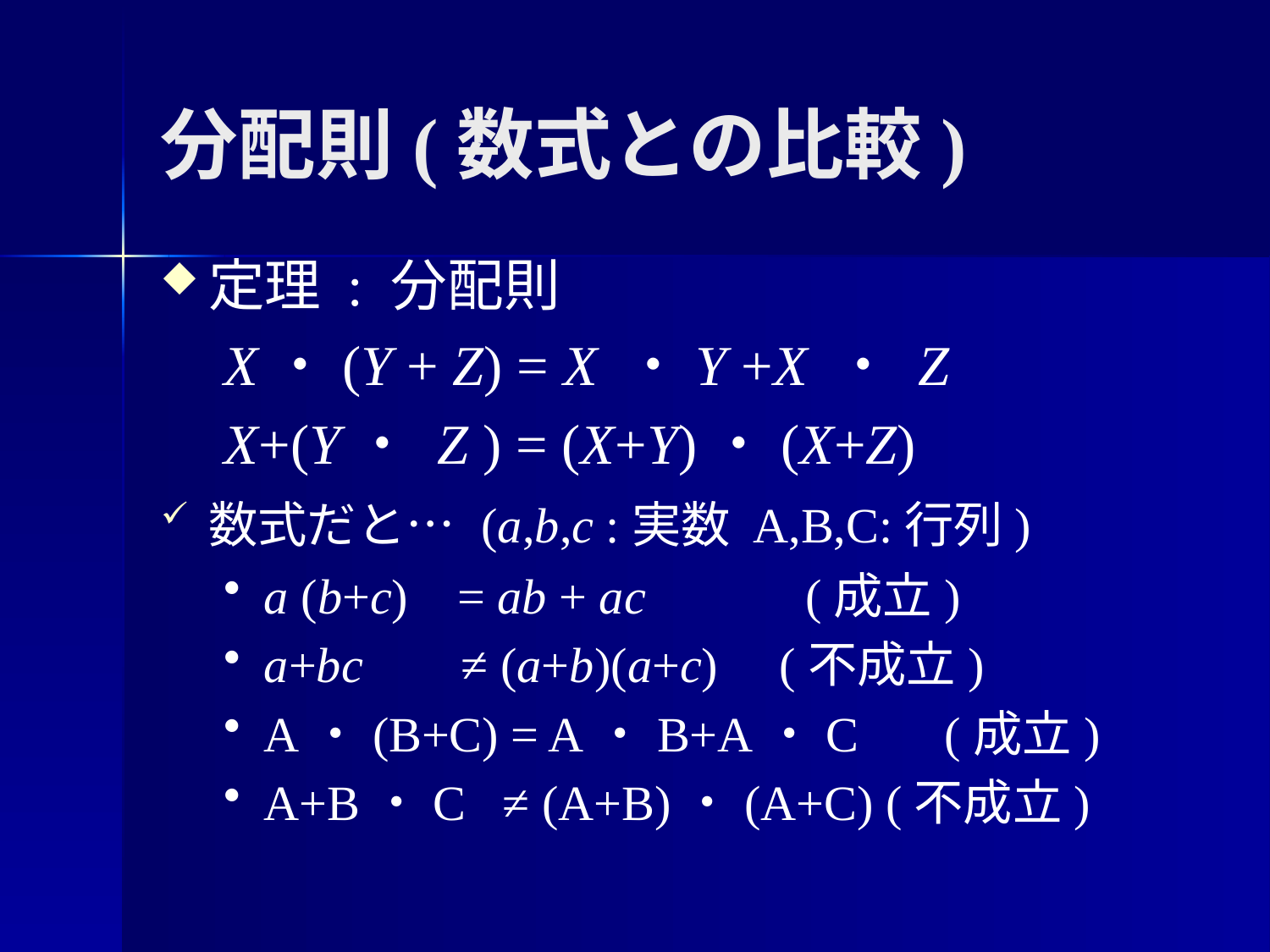

# 分配則(数式との比較)
定理 : 分配則
X・(Y + Z) = X ・Y +X ・ Z
X+(Y・ Z ) = (X+Y)・(X+Z)
数式だと… (a,b,c :実数 A,B,C:行列)
a (b+c)    = ab + ac             (成立)
a+bc        ≠ (a+b)(a+c)     (不成立)
A・(B+C) = A・B+A・C       (成立)
A+B・C   ≠ (A+B)・(A+C) (不成立)